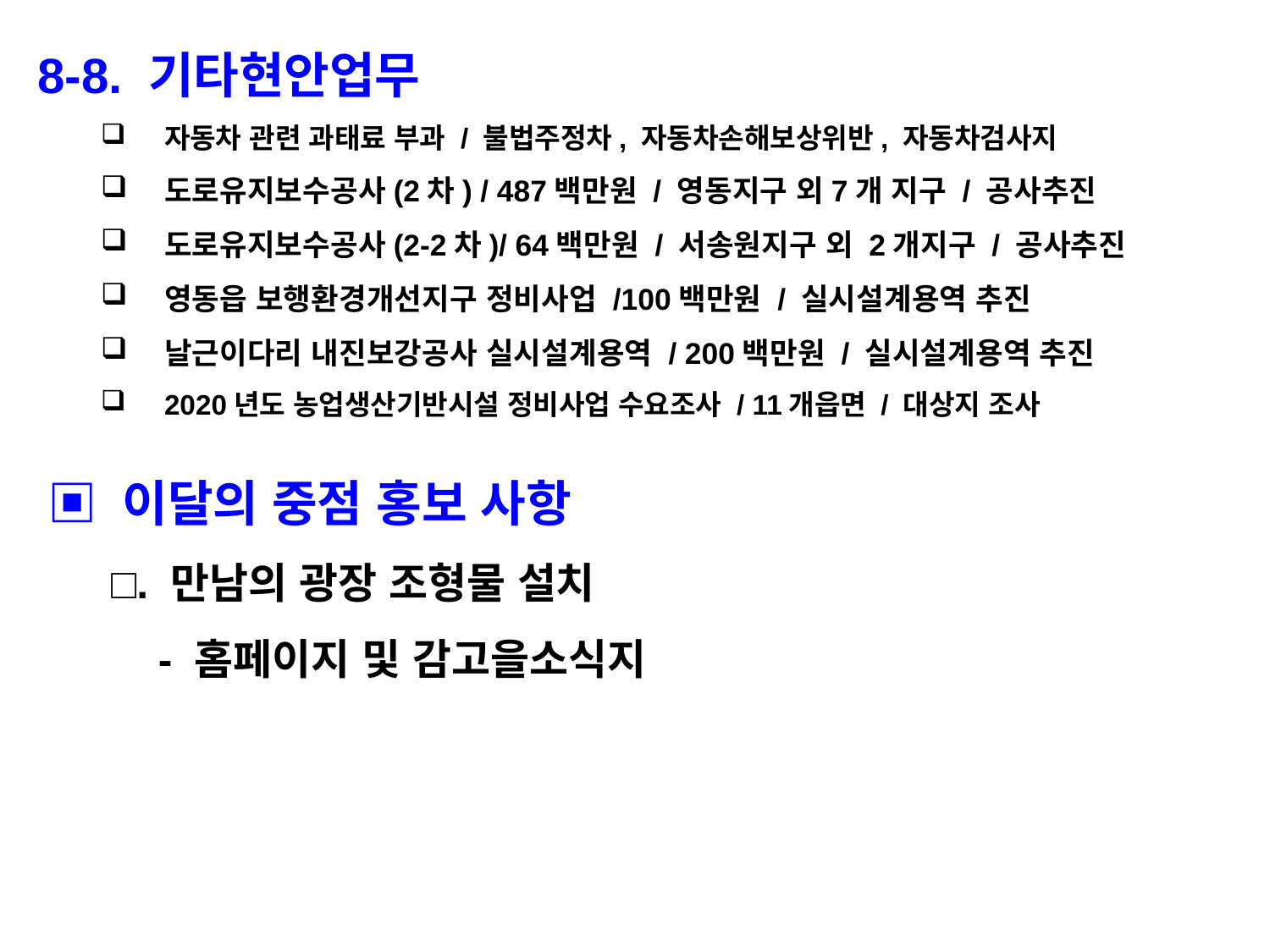

8-8. 기타현안업무
자동차 관련 과태료 부과 / 불법주정차, 자동차손해보상위반, 자동차검사지
도로유지보수공사(2차) / 487백만원 / 영동지구 외7개 지구 / 공사추진
도로유지보수공사(2-2차)/ 64백만원 / 서송원지구 외 2개지구 / 공사추진
영동읍 보행환경개선지구 정비사업 /100백만원 / 실시설계용역 추진
날근이다리 내진보강공사 실시설계용역 / 200백만원 / 실시설계용역 추진
2020년도 농업생산기반시설 정비사업 수요조사 / 11개읍면 / 대상지 조사

▣ 이달의 중점 홍보 사항
□. 만남의 광장 조형물 설치
    - 홈페이지 및 감고을소식지